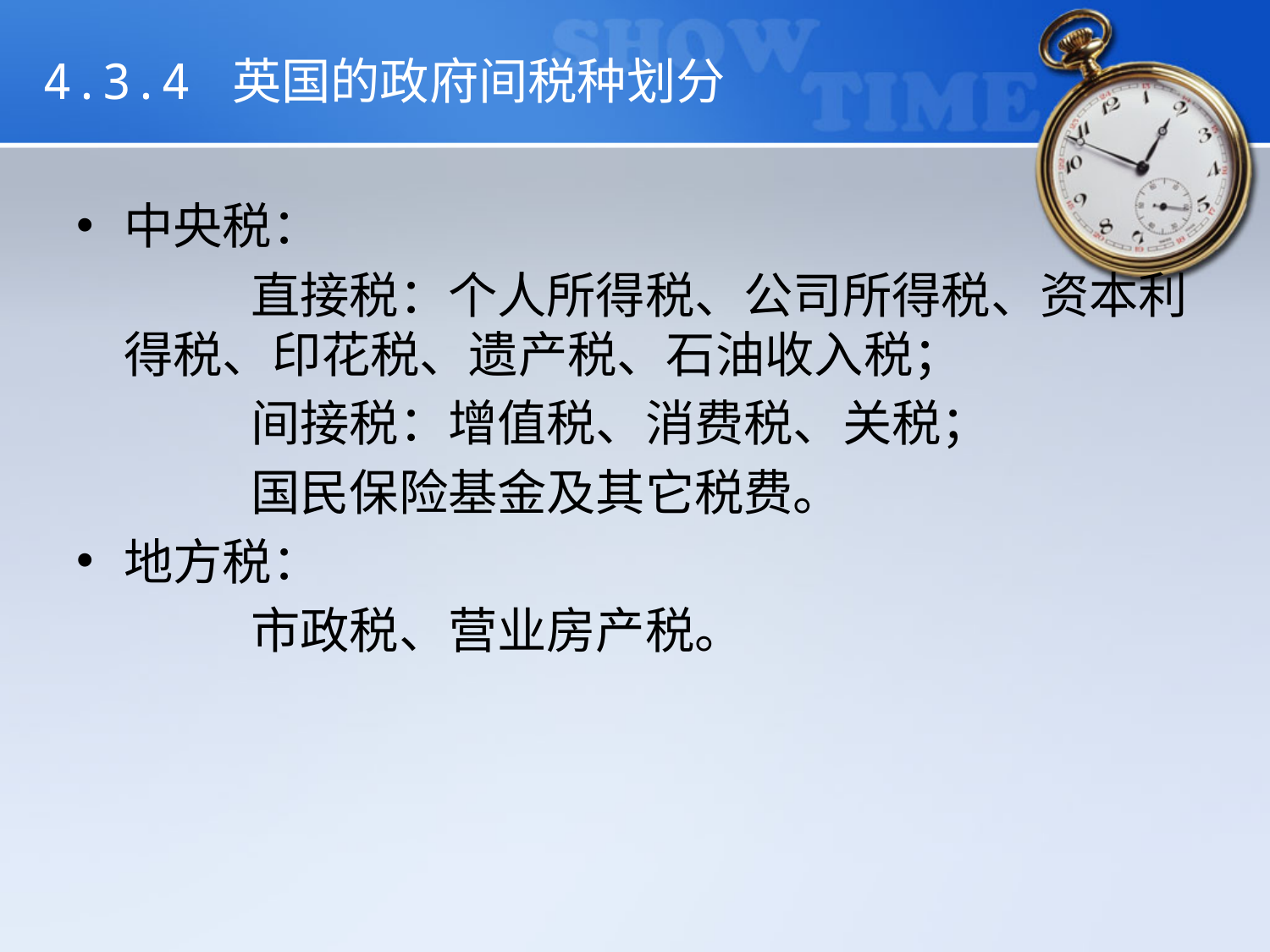

# 4.3.4 英国的政府间税种划分
中央税：
		直接税：个人所得税、公司所得税、资本利得税、印花税、遗产税、石油收入税；
		间接税：增值税、消费税、关税；
		国民保险基金及其它税费。
地方税：
		市政税、营业房产税。